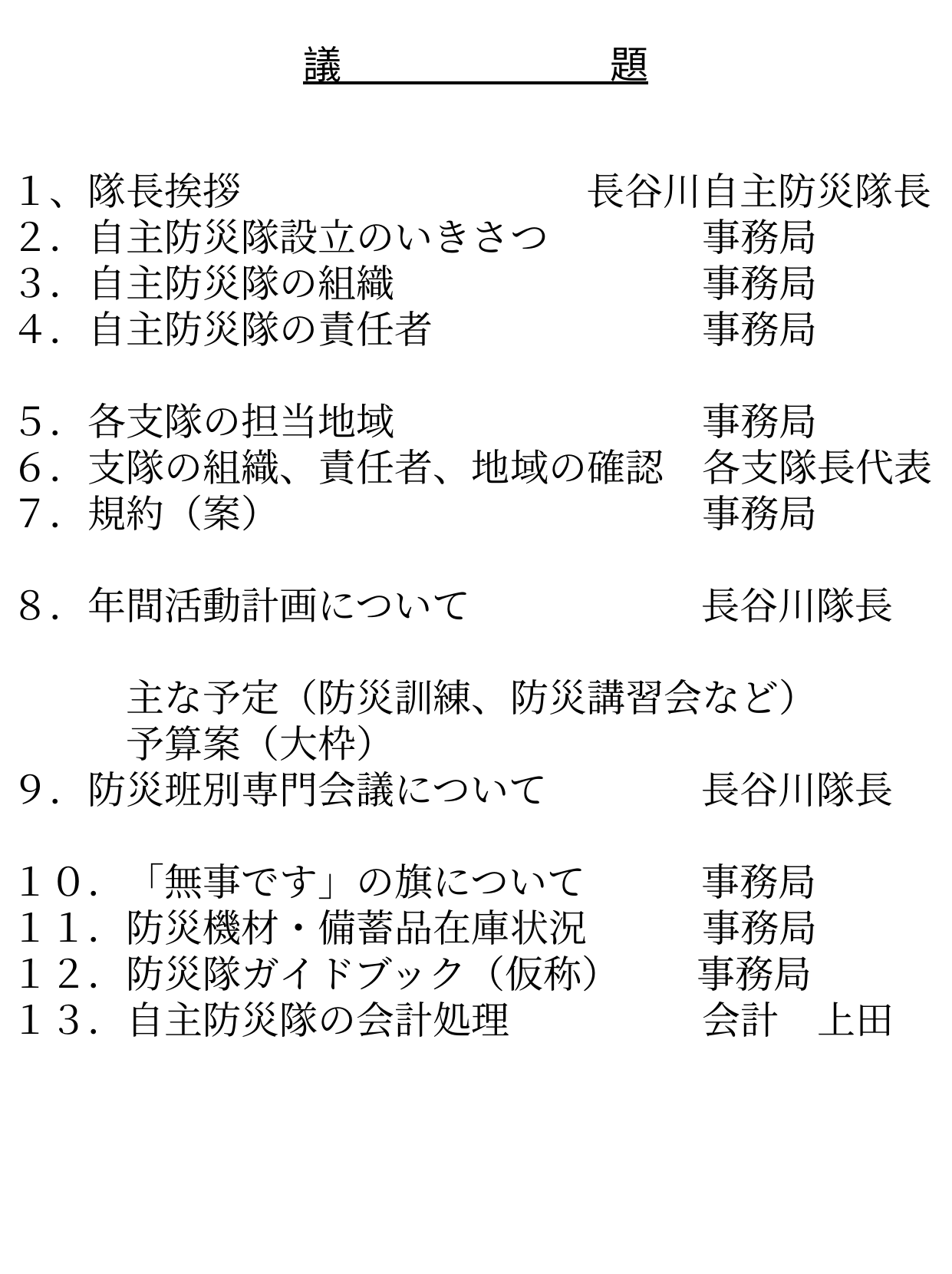

議　　　　　　　題

１、隊長挨拶　　　　　　　　　長谷川自主防災隊長
２．自主防災隊設立のいきさつ　　　　事務局
３．自主防災隊の組織　　　　　　　　事務局
４．自主防災隊の責任者　　　　　　　事務局
５．各支隊の担当地域　　　　　　　　事務局
６．支隊の組織、責任者、地域の確認　各支隊長代表
７．規約（案）　　　　　　　　　　　事務局
８．年間活動計画について　　　　　　長谷川隊長
　　　主な予定（防災訓練、防災講習会など）
　　　予算案（大枠）
９．防災班別専門会議について　　　　長谷川隊長
１０．「無事です」の旗について　　　事務局
１１．防災機材・備蓄品在庫状況　　　事務局
１２．防災隊ガイドブック（仮称）　　事務局
１３．自主防災隊の会計処理　　　　　会計　上田